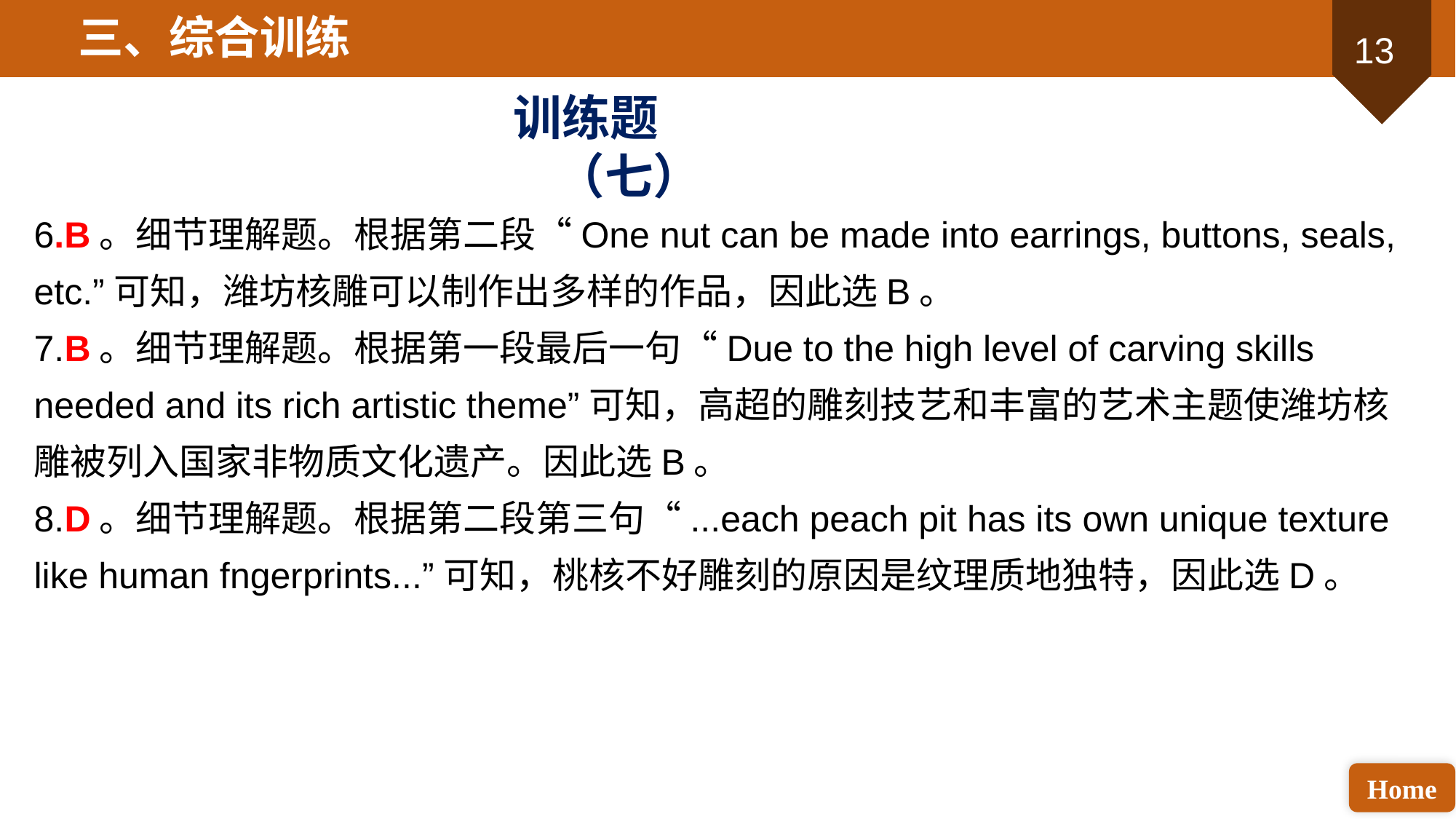

三、综合训练
训练题（七）
6.B。细节理解题。根据第二段“One nut can be made into earrings, buttons, seals, etc.”可知，潍坊核雕可以制作出多样的作品，因此选B。
7.B。细节理解题。根据第一段最后一句“Due to the high level of carving skills needed and its rich artistic theme”可知，高超的雕刻技艺和丰富的艺术主题使潍坊核雕被列入国家非物质文化遗产。因此选B。
8.D。细节理解题。根据第二段第三句“...each peach pit has its own unique texture like human fngerprints...”可知，桃核不好雕刻的原因是纹理质地独特，因此选D。